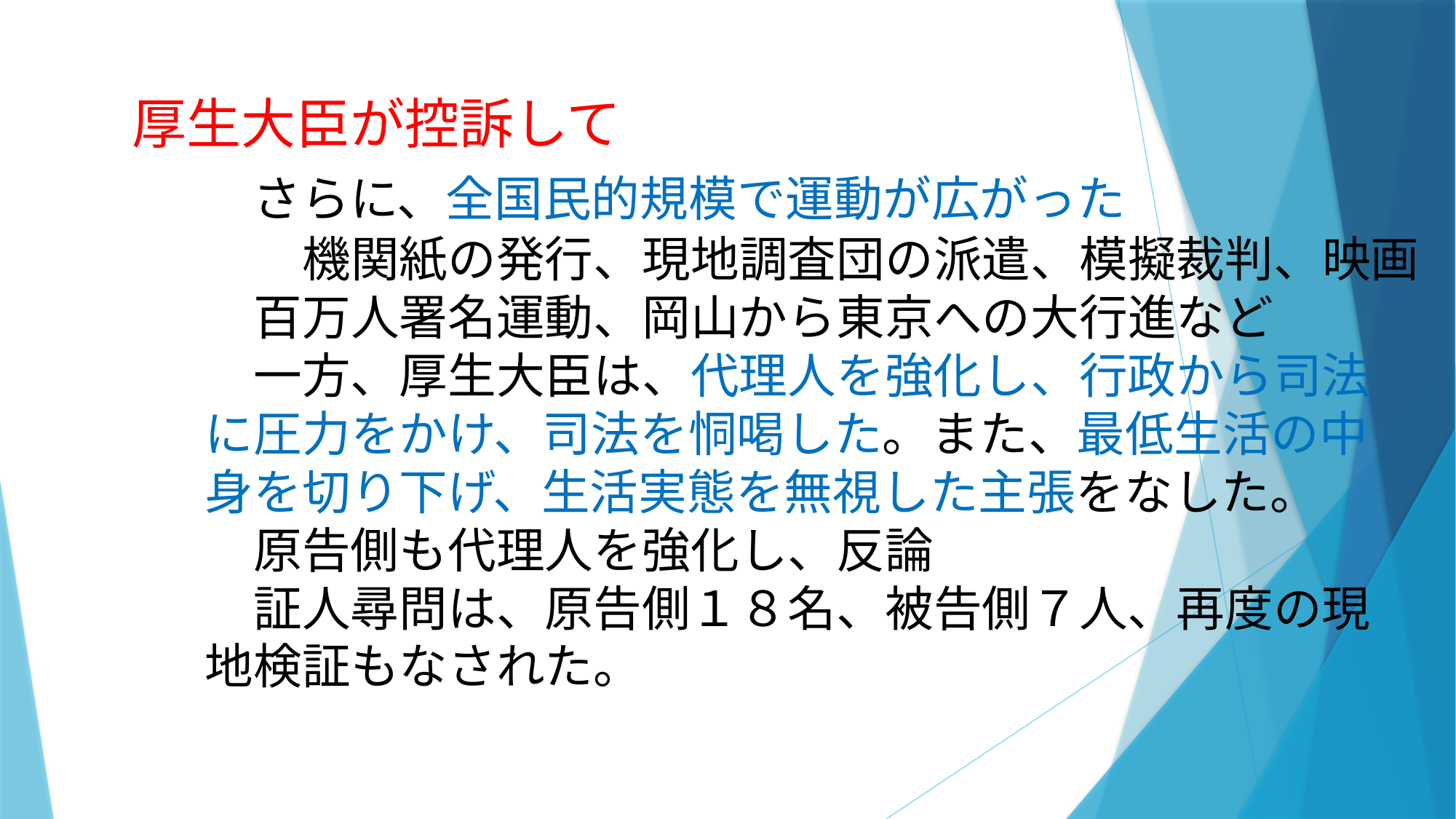

厚生大臣が控訴して
　　　　さらに、全国民的規模で運動が広がった
　　　　　　機関紙の発行、現地調査団の派遣、模擬裁判、映画
　　　　　百万人署名運動、岡山から東京への大行進など
　　　　　一方、厚生大臣は、代理人を強化し、行政から司法
　　　　に圧力をかけ、司法を恫喝した。また、最低生活の中
　　　　身を切り下げ、生活実態を無視した主張をなした。
　　　　　原告側も代理人を強化し、反論
　　　　　証人尋問は、原告側１８名、被告側７人、再度の現
　　　　地検証もなされた。